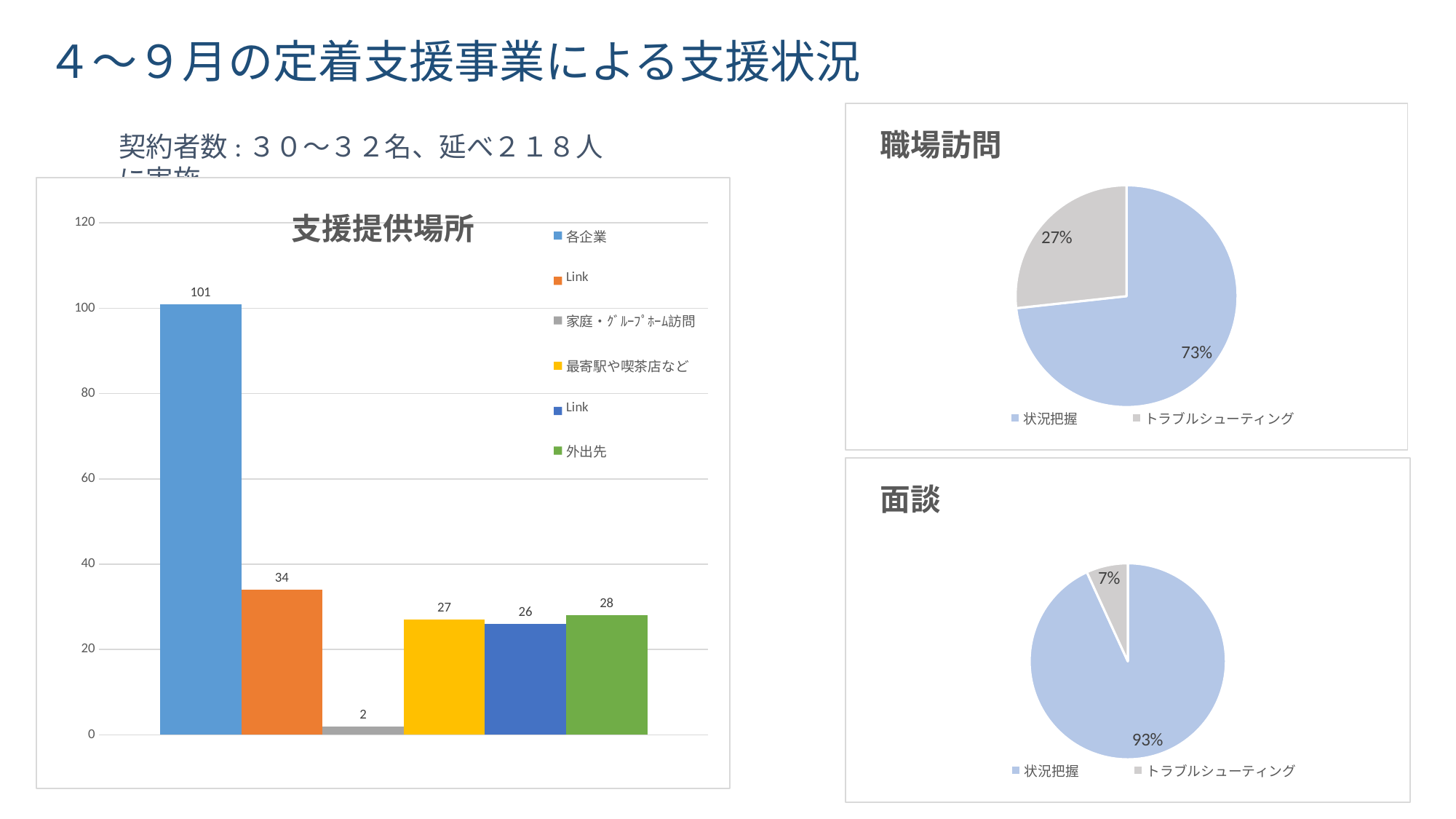

# ４～９月の定着支援事業による支援状況

### Chart: 職場訪問

| Category |  |
|---|---|
| 状況把握 | 74.0 |
| トラブルシューティング | 27.0 |
契約者数:３０～３２名、延べ２１８人に実施

### Chart: 支援提供場所

| Category | 各企業 | Link | 家庭・ｸﾞﾙｰﾌﾟﾎｰﾑ訪問 | 最寄駅や喫茶店など | Link | 外出先 |
|---|---|---|---|---|---|---|

### Chart: 面談

| Category |  |
|---|---|
| 状況把握 | 109.0 |
| トラブルシューティング | 8.0 |
8